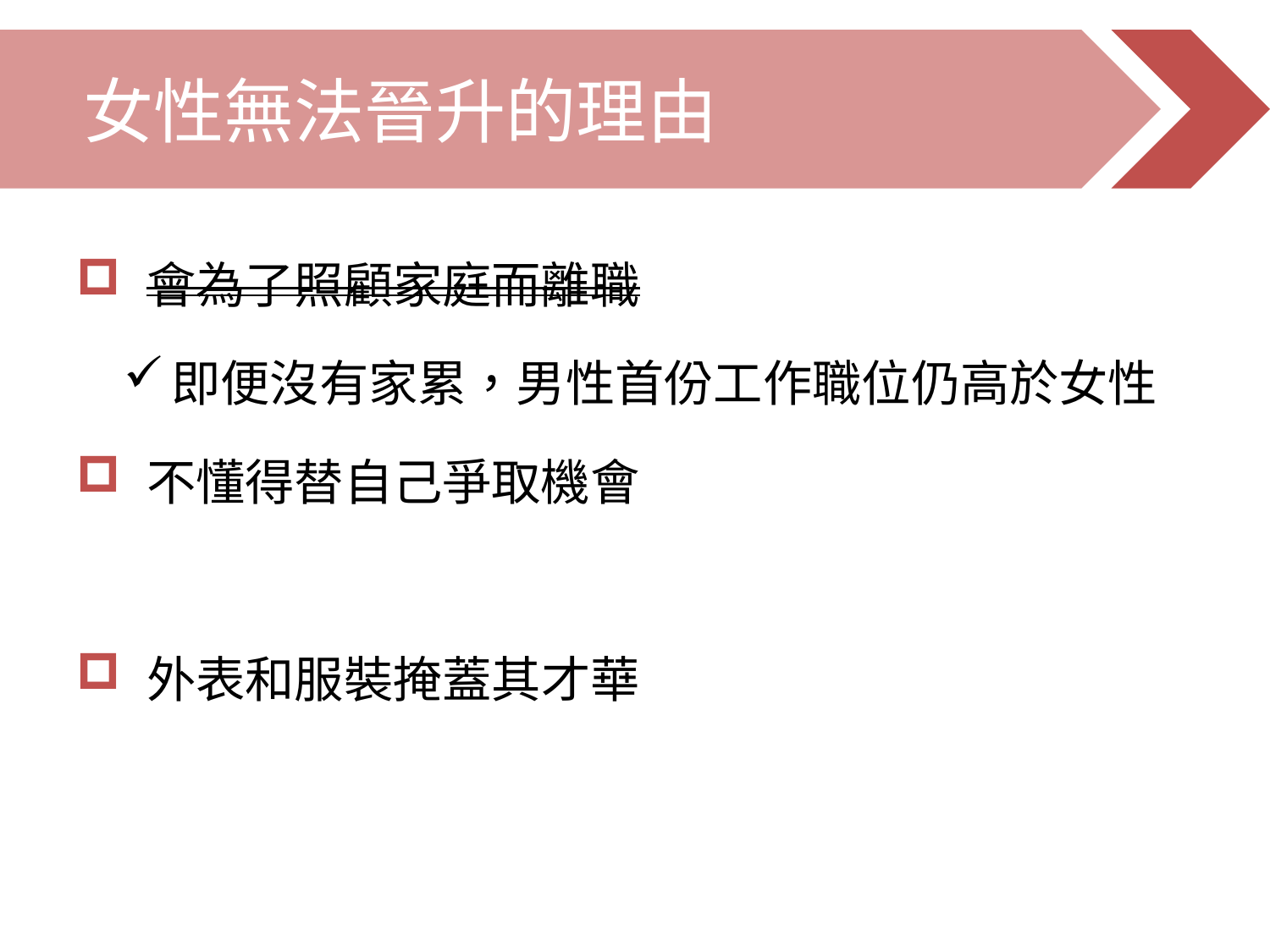

女性無法晉升的理由

 會為了照顧家庭而離職
即便沒有家累，男性首份工作職位仍高於女性
 不懂得替自己爭取機會

 外表和服裝掩蓋其才華